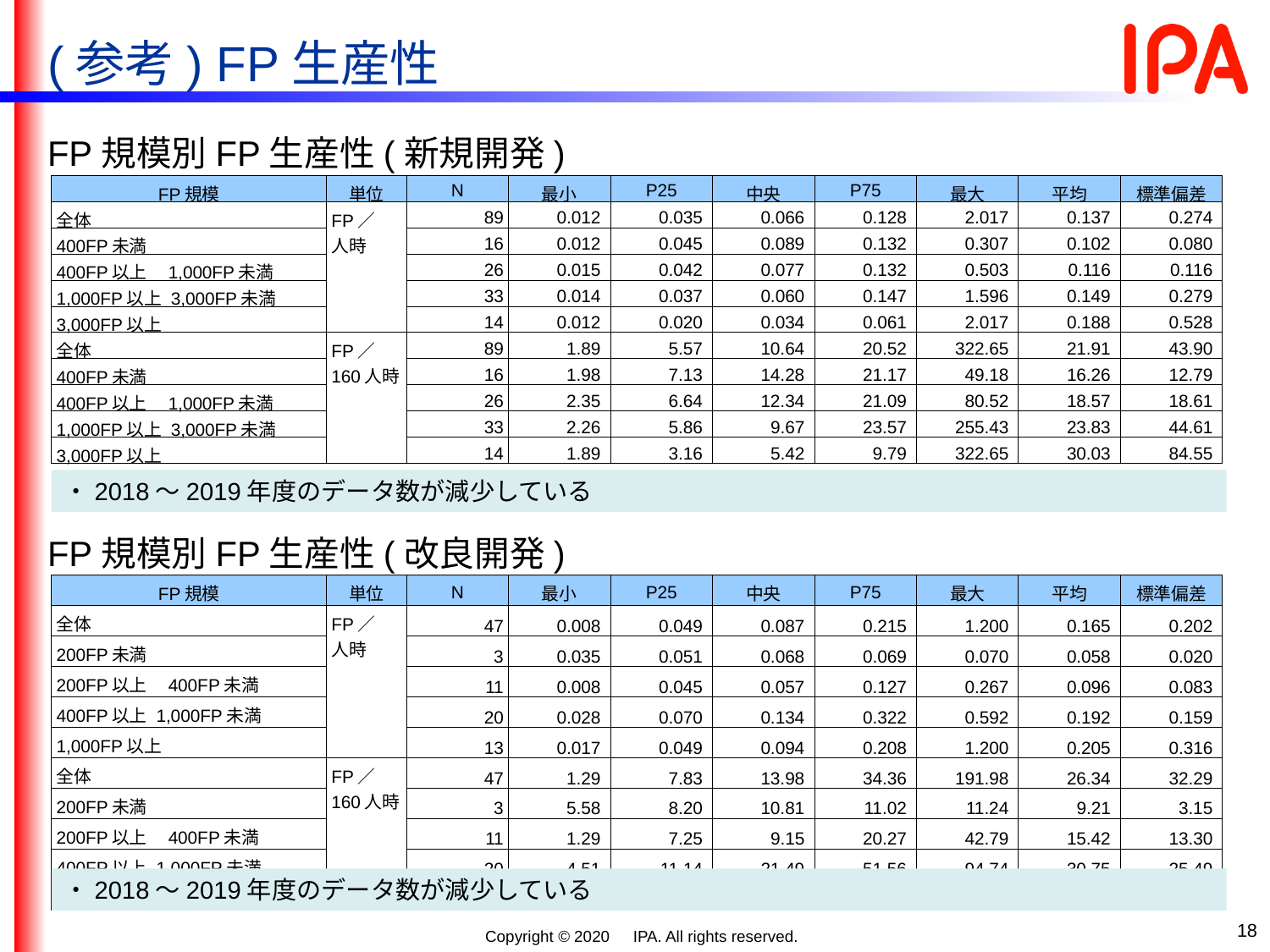

(参考) FP生産性
FP規模別FP生産性(新規開発)
| FP規模 | 単位 | N | 最小 | P25 | 中央 | P75 | 最大 | 平均 | 標準偏差 |
| --- | --- | --- | --- | --- | --- | --- | --- | --- | --- |
| 全体 | FP／ 人時 | 89 | 0.012 | 0.035 | 0.066 | 0.128 | 2.017 | 0.137 | 0.274 |
| 400FP未満 |  | 16 | 0.012 | 0.045 | 0.089 | 0.132 | 0.307 | 0.102 | 0.080 |
| 400FP以上 1,000FP未満 |  | 26 | 0.015 | 0.042 | 0.077 | 0.132 | 0.503 | 0.116 | 0.116 |
| 1,000FP以上 3,000FP未満 |  | 33 | 0.014 | 0.037 | 0.060 | 0.147 | 1.596 | 0.149 | 0.279 |
| 3,000FP以上 |  | 14 | 0.012 | 0.020 | 0.034 | 0.061 | 2.017 | 0.188 | 0.528 |
| 全体 | FP／ 160人時 | 89 | 1.89 | 5.57 | 10.64 | 20.52 | 322.65 | 21.91 | 43.90 |
| 400FP未満 |  | 16 | 1.98 | 7.13 | 14.28 | 21.17 | 49.18 | 16.26 | 12.79 |
| 400FP以上 1,000FP未満 |  | 26 | 2.35 | 6.64 | 12.34 | 21.09 | 80.52 | 18.57 | 18.61 |
| 1,000FP以上 3,000FP未満 |  | 33 | 2.26 | 5.86 | 9.67 | 23.57 | 255.43 | 23.83 | 44.61 |
| 3,000FP以上 |  | 14 | 1.89 | 3.16 | 5.42 | 9.79 | 322.65 | 30.03 | 84.55 |
・2018～2019年度のデータ数が減少している
FP規模別FP生産性(改良開発)
| FP規模 | 単位 | N | 最小 | P25 | 中央 | P75 | 最大 | 平均 | 標準偏差 |
| --- | --- | --- | --- | --- | --- | --- | --- | --- | --- |
| 全体 | FP／ 人時 | 47 | 0.008 | 0.049 | 0.087 | 0.215 | 1.200 | 0.165 | 0.202 |
| 200FP未満 |  | 3 | 0.035 | 0.051 | 0.068 | 0.069 | 0.070 | 0.058 | 0.020 |
| 200FP以上 400FP未満 |  | 11 | 0.008 | 0.045 | 0.057 | 0.127 | 0.267 | 0.096 | 0.083 |
| 400FP以上 1,000FP未満 |  | 20 | 0.028 | 0.070 | 0.134 | 0.322 | 0.592 | 0.192 | 0.159 |
| 1,000FP以上 |  | 13 | 0.017 | 0.049 | 0.094 | 0.208 | 1.200 | 0.205 | 0.316 |
| 全体 | FP／ 160人時 | 47 | 1.29 | 7.83 | 13.98 | 34.36 | 191.98 | 26.34 | 32.29 |
| 200FP未満 |  | 3 | 5.58 | 8.20 | 10.81 | 11.02 | 11.24 | 9.21 | 3.15 |
| 200FP以上 400FP未満 |  | 11 | 1.29 | 7.25 | 9.15 | 20.27 | 42.79 | 15.42 | 13.30 |
| 400FP以上 1,000FP未満 |  | 20 | 4.51 | 11.14 | 21.49 | 51.56 | 94.74 | 30.75 | 25.49 |
| 1,000FP以上 |  | 13 | 2.68 | 7.82 | 15.00 | 33.34 | 191.98 | 32.73 | 50.61 |
・2018～2019年度のデータ数が減少している
18